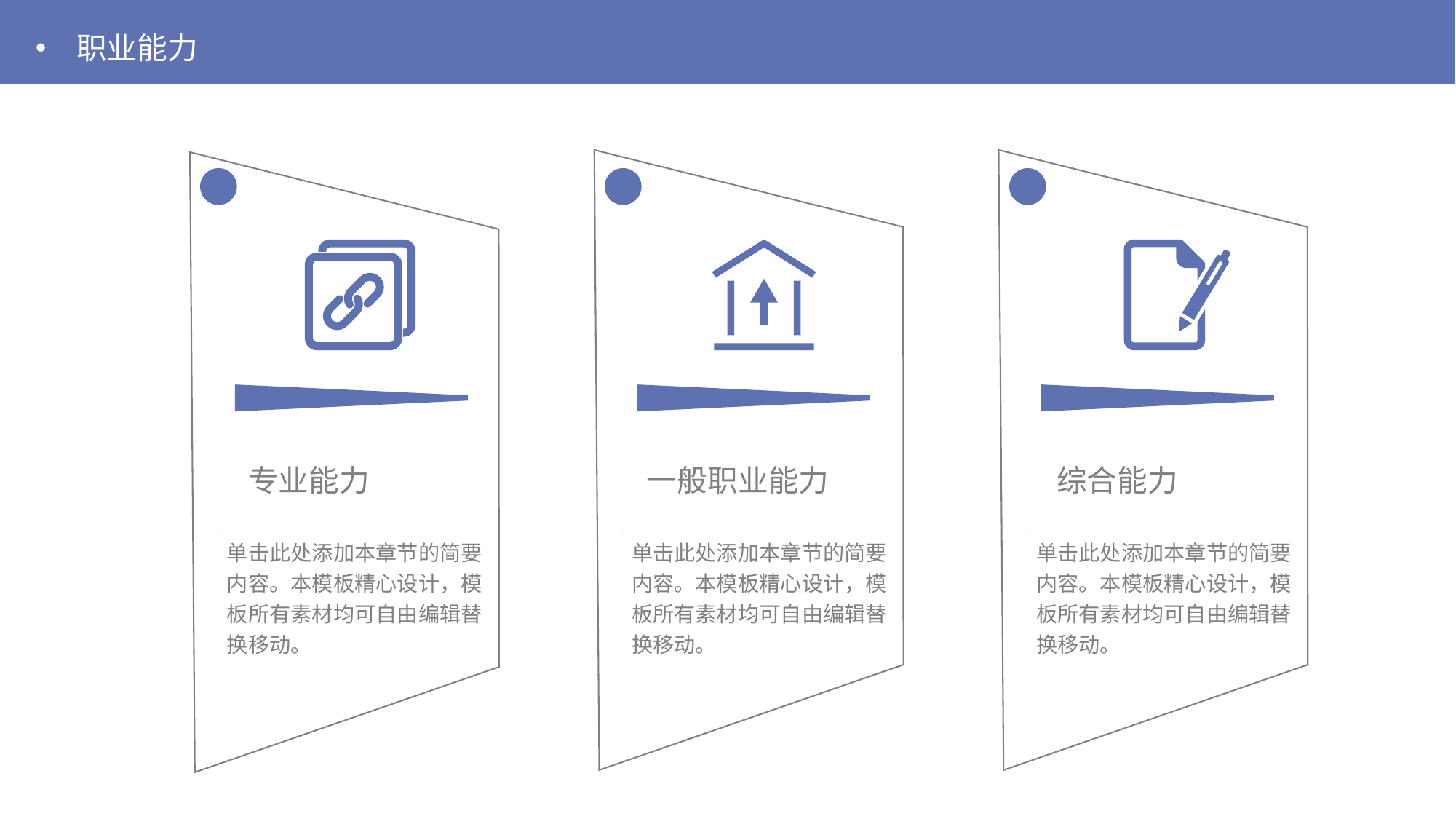

职业能力

专业能力
一般职业能力
综合能力
单击此处添加本章节的简要内容。本模板精心设计，模板所有素材均可自由编辑替换移动。
单击此处添加本章节的简要内容。本模板精心设计，模板所有素材均可自由编辑替换移动。
单击此处添加本章节的简要内容。本模板精心设计，模板所有素材均可自由编辑替换移动。